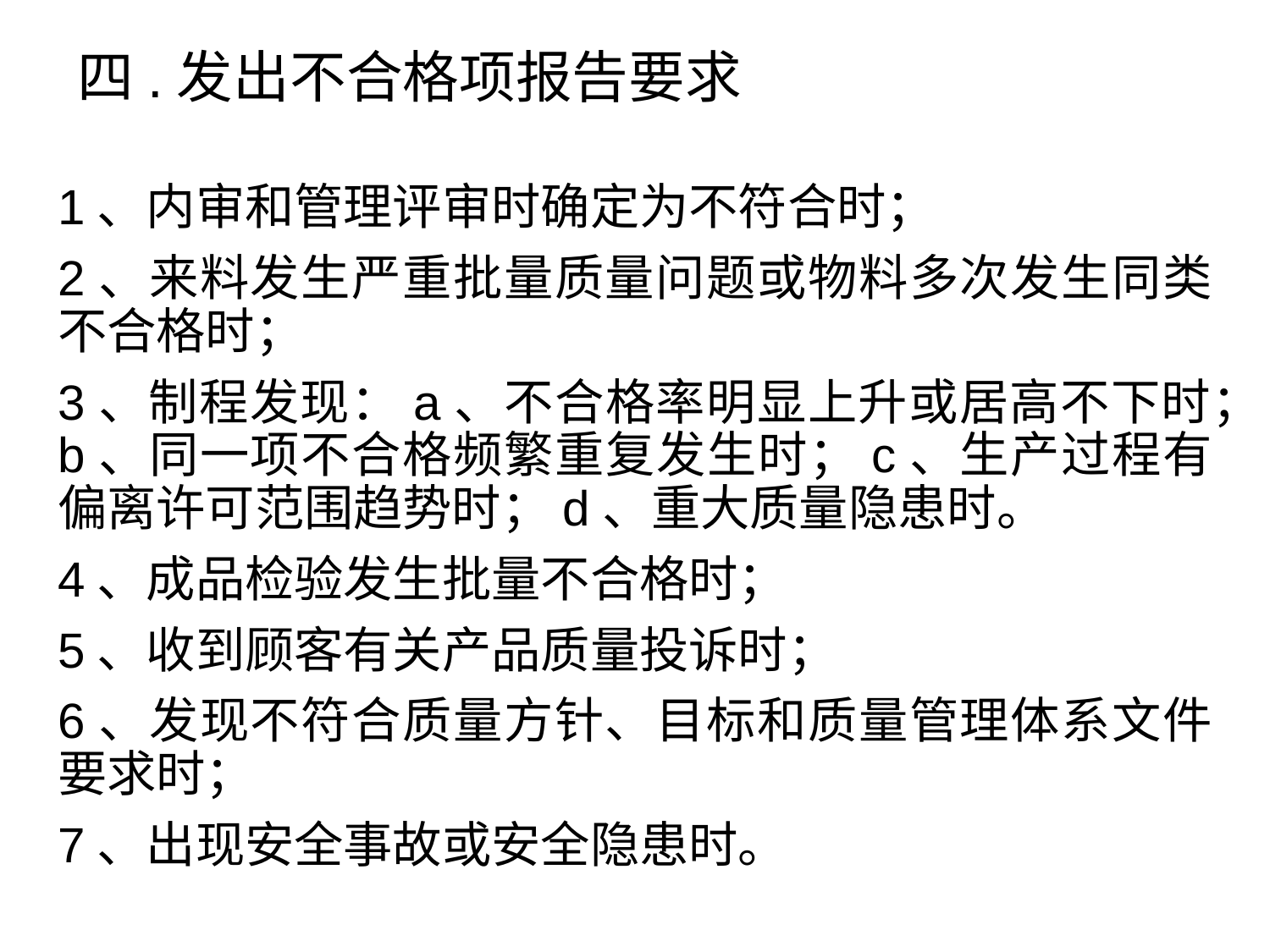

# 四.发出不合格项报告要求
1、内审和管理评审时确定为不符合时；
2、来料发生严重批量质量问题或物料多次发生同类不合格时；
3、制程发现：a、不合格率明显上升或居高不下时；b、同一项不合格频繁重复发生时；c、生产过程有偏离许可范围趋势时；d、重大质量隐患时。
4、成品检验发生批量不合格时；
5、收到顾客有关产品质量投诉时；
6、发现不符合质量方针、目标和质量管理体系文件要求时；
7、出现安全事故或安全隐患时。